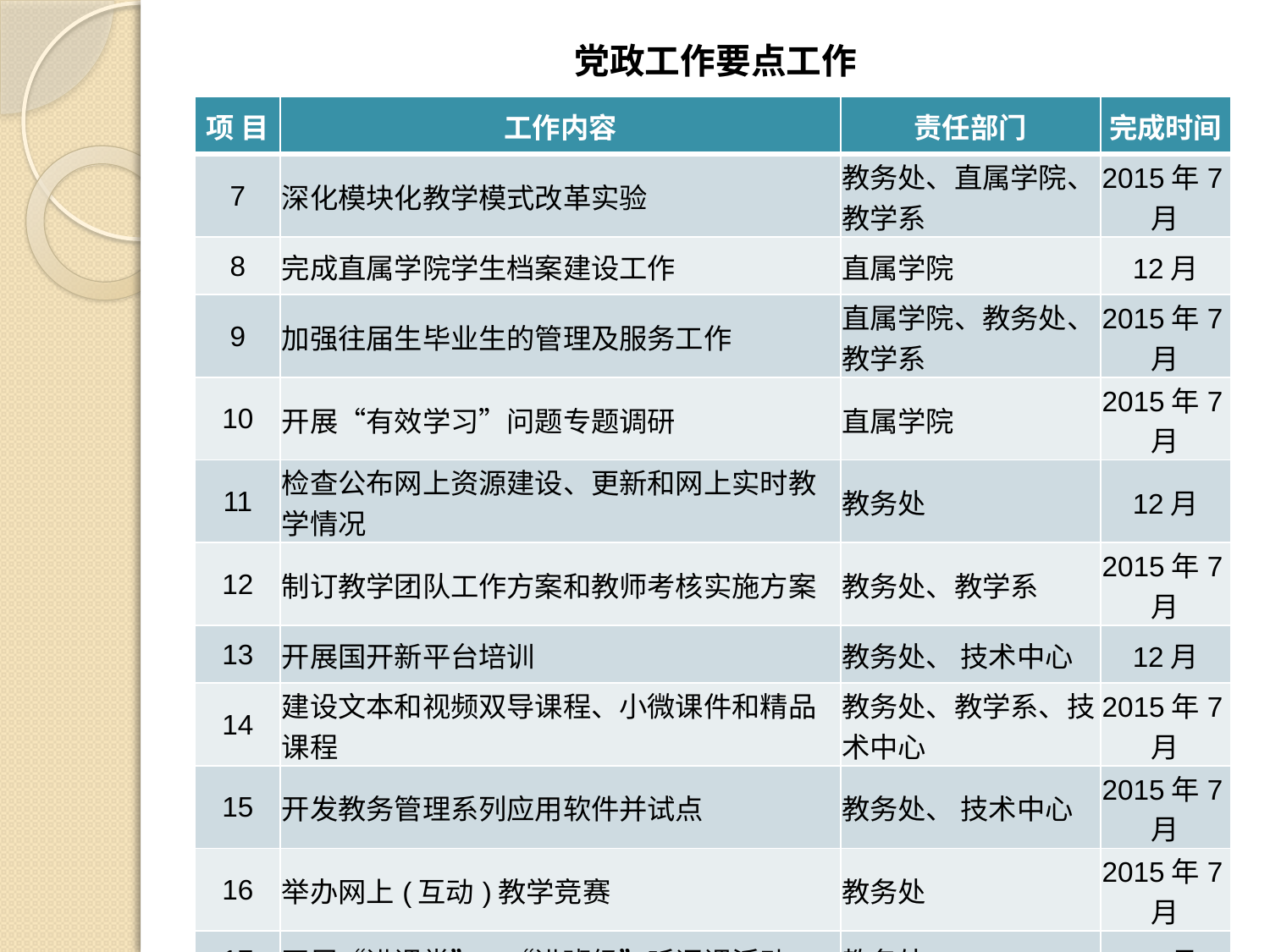

# 党政工作要点工作
| 项 目 | 工作内容 | 责任部门 | 完成时间 |
| --- | --- | --- | --- |
| 7 | 深化模块化教学模式改革实验 | 教务处、直属学院、教学系 | 2015年7月 |
| 8 | 完成直属学院学生档案建设工作 | 直属学院 | 12月 |
| 9 | 加强往届生毕业生的管理及服务工作 | 直属学院、教务处、教学系 | 2015年7月 |
| 10 | 开展“有效学习”问题专题调研 | 直属学院 | 2015年7月 |
| 11 | 检查公布网上资源建设、更新和网上实时教学情况 | 教务处 | 12月 |
| 12 | 制订教学团队工作方案和教师考核实施方案 | 教务处、教学系 | 2015年7月 |
| 13 | 开展国开新平台培训 | 教务处、 技术中心 | 12月 |
| 14 | 建设文本和视频双导课程、小微课件和精品课程 | 教务处、教学系、技术中心 | 2015年7月 |
| 15 | 开发教务管理系列应用软件并试点 | 教务处、 技术中心 | 2015年7月 |
| 16 | 举办网上(互动)教学竞赛 | 教务处 | 2015年7月 |
| 17 | 开展“进课堂”、“进班级”听评课活动 | 教务处 | 12月 |
| 18 | 检查公布教学点面授课教学情况 | 教务处 | 12月 |